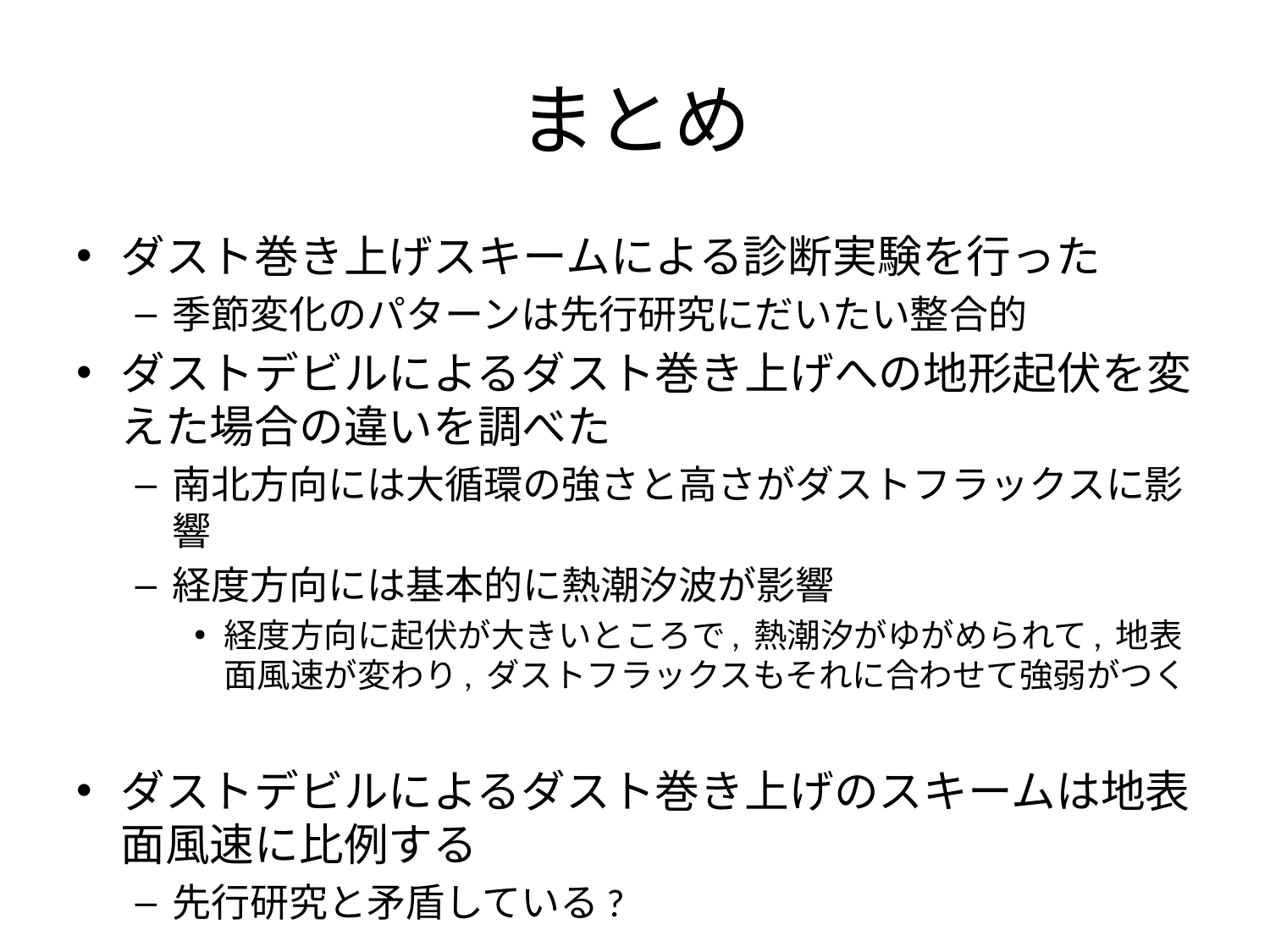

# まとめ
ダスト巻き上げスキームによる診断実験を行った
季節変化のパターンは先行研究にだいたい整合的
ダストデビルによるダスト巻き上げへの地形起伏を変えた場合の違いを調べた
南北方向には大循環の強さと高さがダストフラックスに影響
経度方向には基本的に熱潮汐波が影響
経度方向に起伏が大きいところで, 熱潮汐がゆがめられて, 地表面風速が変わり, ダストフラックスもそれに合わせて強弱がつく

ダストデビルによるダスト巻き上げのスキームは地表面風速に比例する
先行研究と矛盾している?